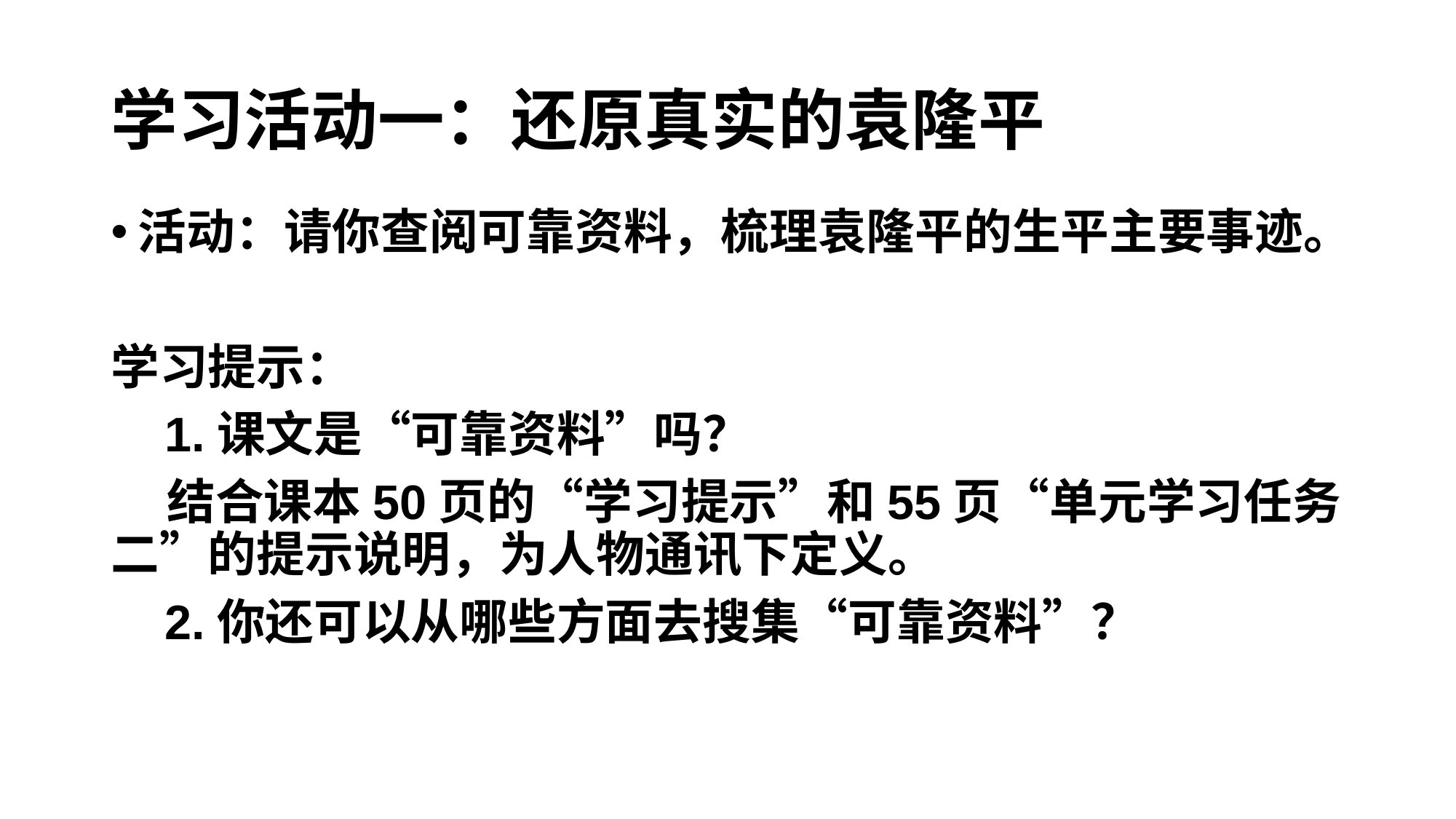

# 学习活动一：还原真实的袁隆平
活动：请你查阅可靠资料，梳理袁隆平的生平主要事迹。

学习提示：
    1.课文是“可靠资料”吗？
    结合课本50页的“学习提示”和55页“单元学习任务二”的提示说明，为人物通讯下定义。
    2.你还可以从哪些方面去搜集“可靠资料”？